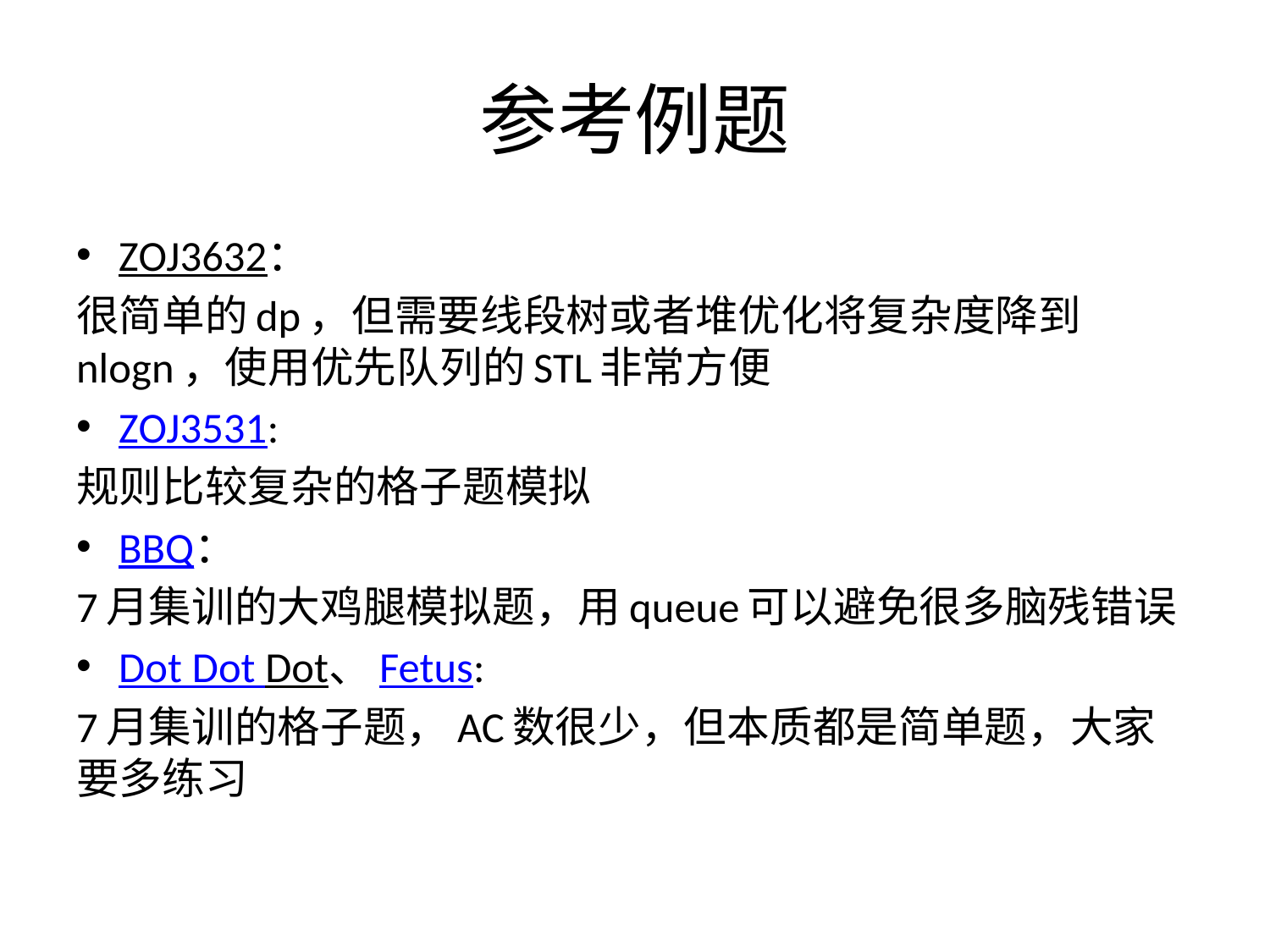

# 参考例题
ZOJ3632：
很简单的dp，但需要线段树或者堆优化将复杂度降到nlogn，使用优先队列的STL非常方便
ZOJ3531:
规则比较复杂的格子题模拟
BBQ：
7月集训的大鸡腿模拟题，用queue可以避免很多脑残错误
Dot Dot Dot、Fetus:
7月集训的格子题，AC数很少，但本质都是简单题，大家要多练习